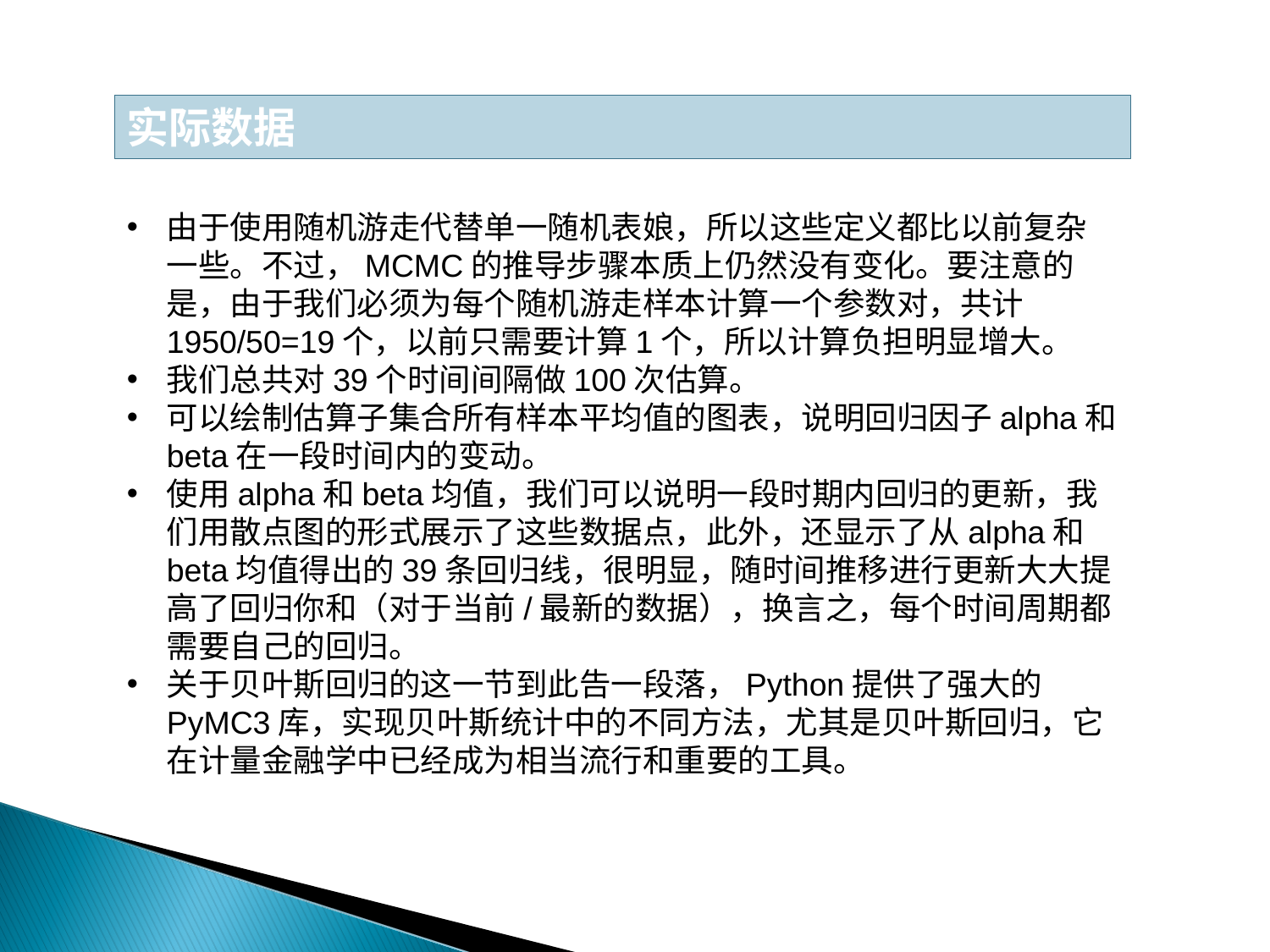

实际数据
由于使用随机游走代替单一随机表娘，所以这些定义都比以前复杂一些。不过，MCMC的推导步骤本质上仍然没有变化。要注意的是，由于我们必须为每个随机游走样本计算一个参数对，共计1950/50=19个，以前只需要计算1个，所以计算负担明显增大。
我们总共对39个时间间隔做100次估算。
可以绘制估算子集合所有样本平均值的图表，说明回归因子alpha和beta在一段时间内的变动。
使用alpha和beta均值，我们可以说明一段时期内回归的更新，我们用散点图的形式展示了这些数据点，此外，还显示了从alpha和beta均值得出的39条回归线，很明显，随时间推移进行更新大大提高了回归你和（对于当前/最新的数据），换言之，每个时间周期都需要自己的回归。
关于贝叶斯回归的这一节到此告一段落，Python提供了强大的PyMC3库，实现贝叶斯统计中的不同方法，尤其是贝叶斯回归，它在计量金融学中已经成为相当流行和重要的工具。